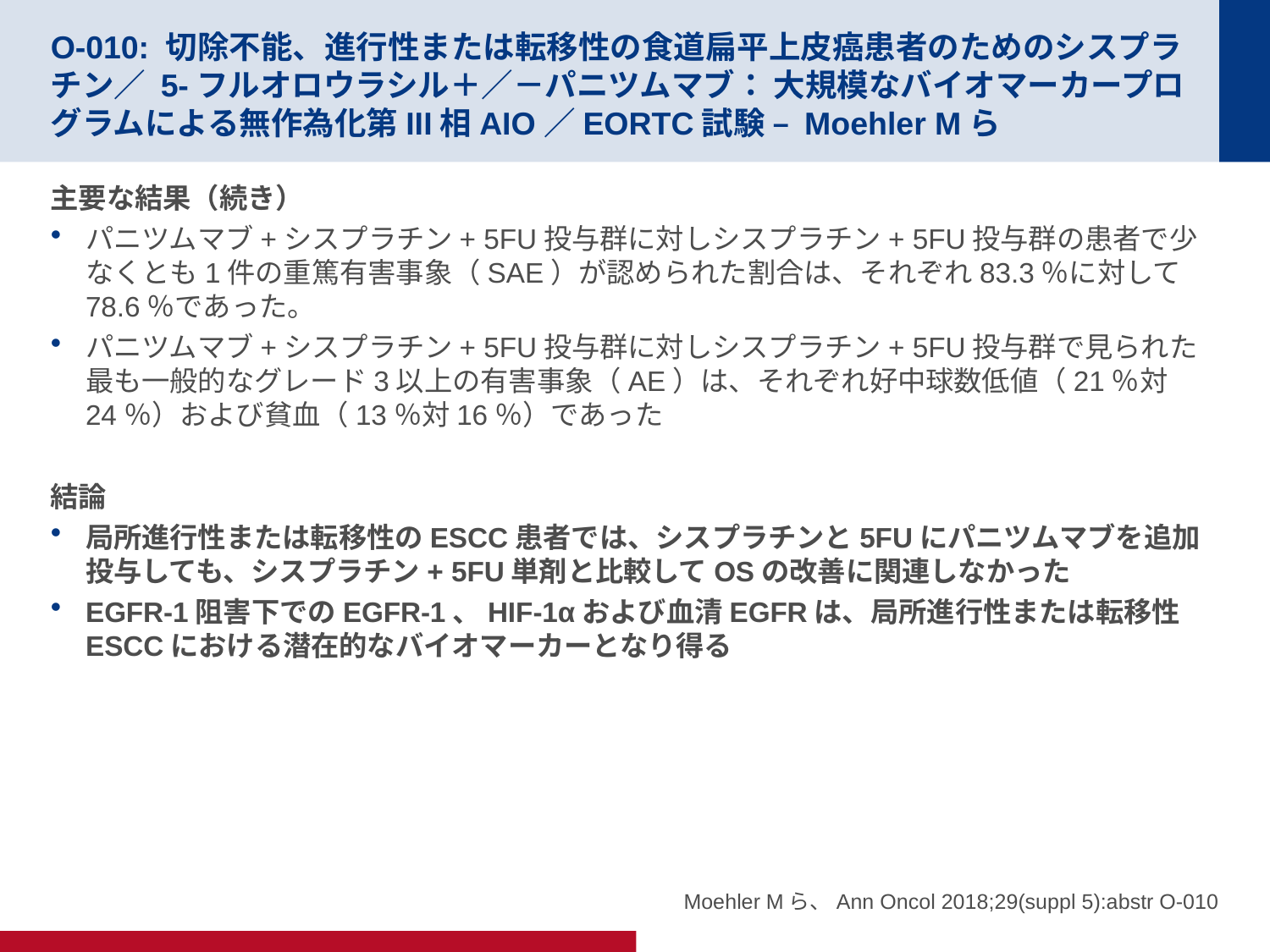

# O-010: 切除不能、進行性または転移性の食道扁平上皮癌患者のためのシスプラチン／ 5-フルオロウラシル＋／－パニツムマブ： 大規模なバイオマーカープログラムによる無作為化第III相AIO／EORTC試験 – Moehler Mら
主要な結果（続き）
パニツムマブ+シスプラチン+ 5FU投与群に対しシスプラチン+ 5FU投与群の患者で少なくとも1件の重篤有害事象（SAE）が認められた割合は、それぞれ83.3％に対して78.6％であった。
パニツムマブ+シスプラチン+ 5FU投与群に対しシスプラチン+ 5FU投与群で見られた最も一般的なグレード3以上の有害事象（AE）は、それぞれ好中球数低値（21％対24％）および貧血（13％対16％）であった

結論
局所進行性または転移性のESCC患者では、シスプラチンと5FUにパニツムマブを追加投与しても、シスプラチン+ 5FU単剤と比較してOSの改善に関連しなかった
EGFR-1阻害下でのEGFR-1、HIF-1αおよび血清EGFRは、局所進行性または転移性ESCCにおける潜在的なバイオマーカーとなり得る
Moehler Mら、Ann Oncol 2018;29(suppl 5):abstr O-010